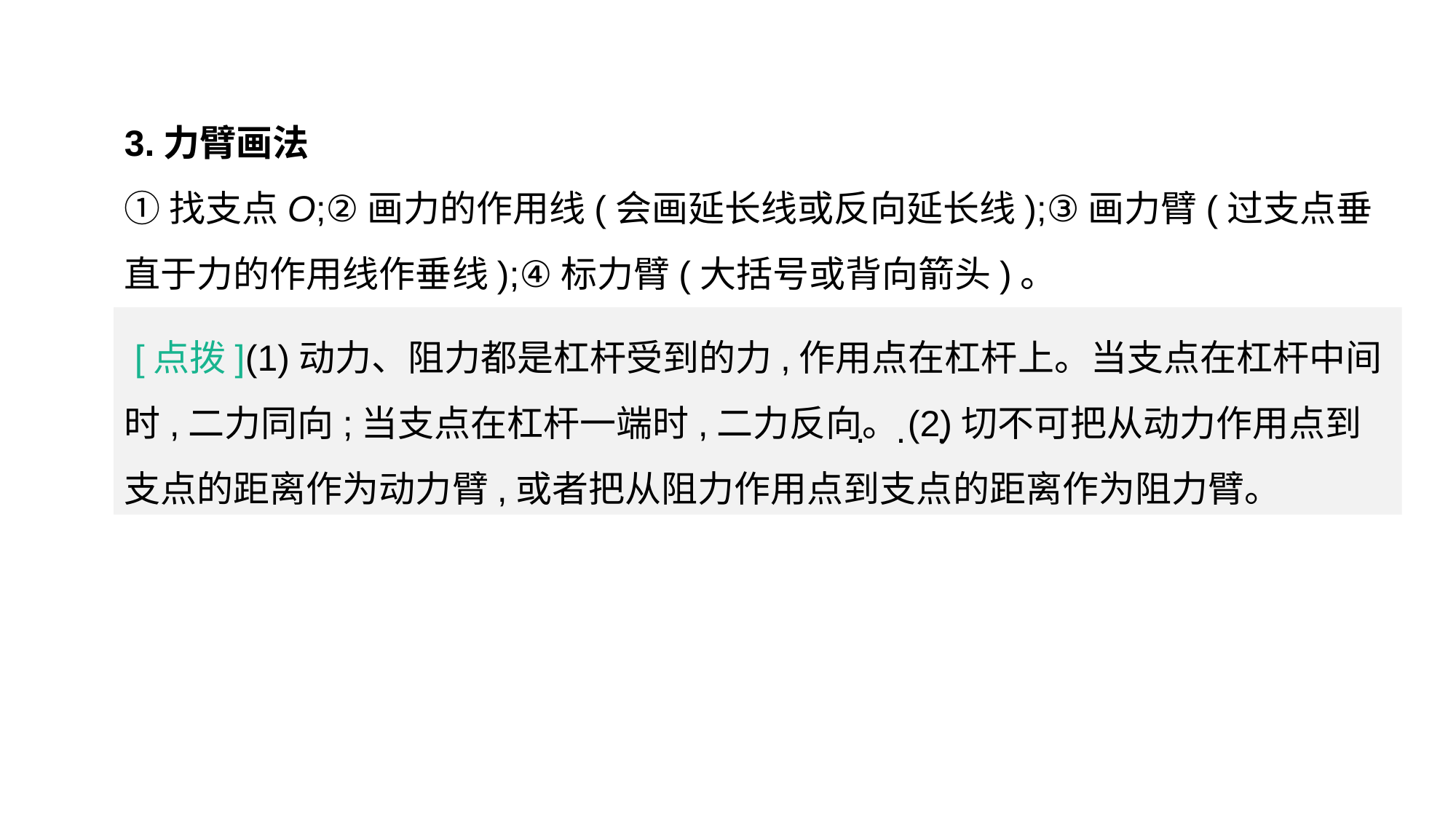

3.力臂画法
①找支点O;②画力的作用线(会画延长线或反向延长线);③画力臂(过支点垂直于力的作用线作垂线);④标力臂(大括号或背向箭头)。
 [点拨](1)动力、阻力都是杠杆受到的力,作用点在杠杆上。当支点在杠杆中间时,二力同向;当支点在杠杆一端时,二力反向。(2)切不可把从动力作用点到支点的距离作为动力臂,或者把从阻力作用点到支点的距离作为阻力臂。
.   .   .